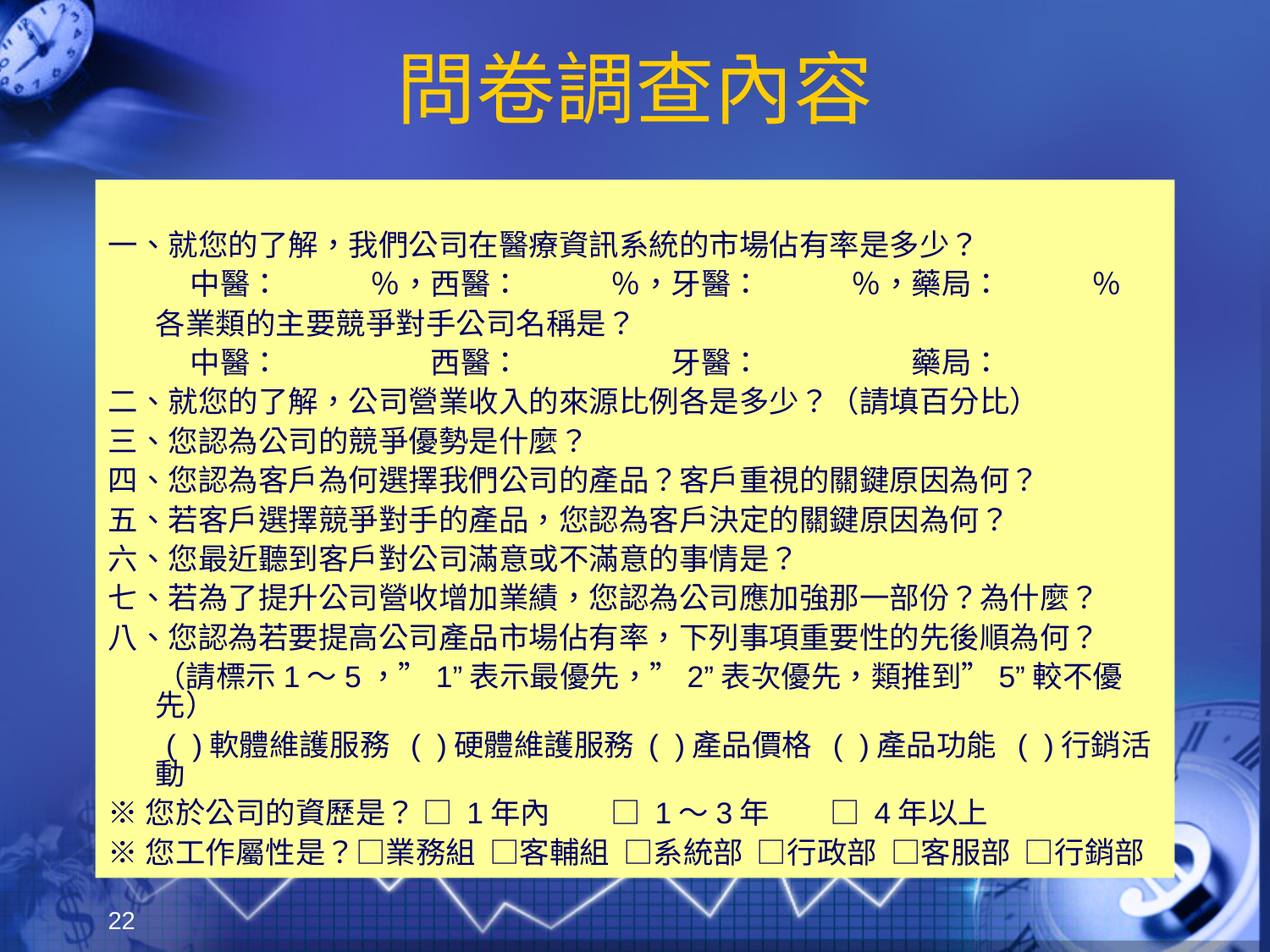

# 問卷調查內容

一、就您的了解，我們公司在醫療資訊系統的市場佔有率是多少？
	    中醫：　　　％，西醫：　　　％，牙醫：　　　％，藥局：　　　％
	各業類的主要競爭對手公司名稱是？
	    中醫：　　　　　西醫：　　　　　牙醫：　　　　　藥局：
二、就您的了解，公司營業收入的來源比例各是多少？（請填百分比）
三、您認為公司的競爭優勢是什麼？
四、您認為客戶為何選擇我們公司的產品？客戶重視的關鍵原因為何？
五、若客戶選擇競爭對手的產品，您認為客戶決定的關鍵原因為何？
六、您最近聽到客戶對公司滿意或不滿意的事情是？
七、若為了提升公司營收增加業績，您認為公司應加強那一部份？為什麼？
八、您認為若要提高公司產品市場佔有率，下列事項重要性的先後順為何？
      （請標示1～5，”1”表示最優先，”2”表次優先，類推到”5”較不優先）
       (  )軟體維護服務  (  )硬體維護服務 (  )產品價格  (  )產品功能  (  )行銷活動
※您於公司的資歷是？ □ 1年內　　□ 1～3年　　□ 4年以上
※您工作屬性是？□業務組  □客輔組  □系統部  □行政部  □客服部  □行銷部
22